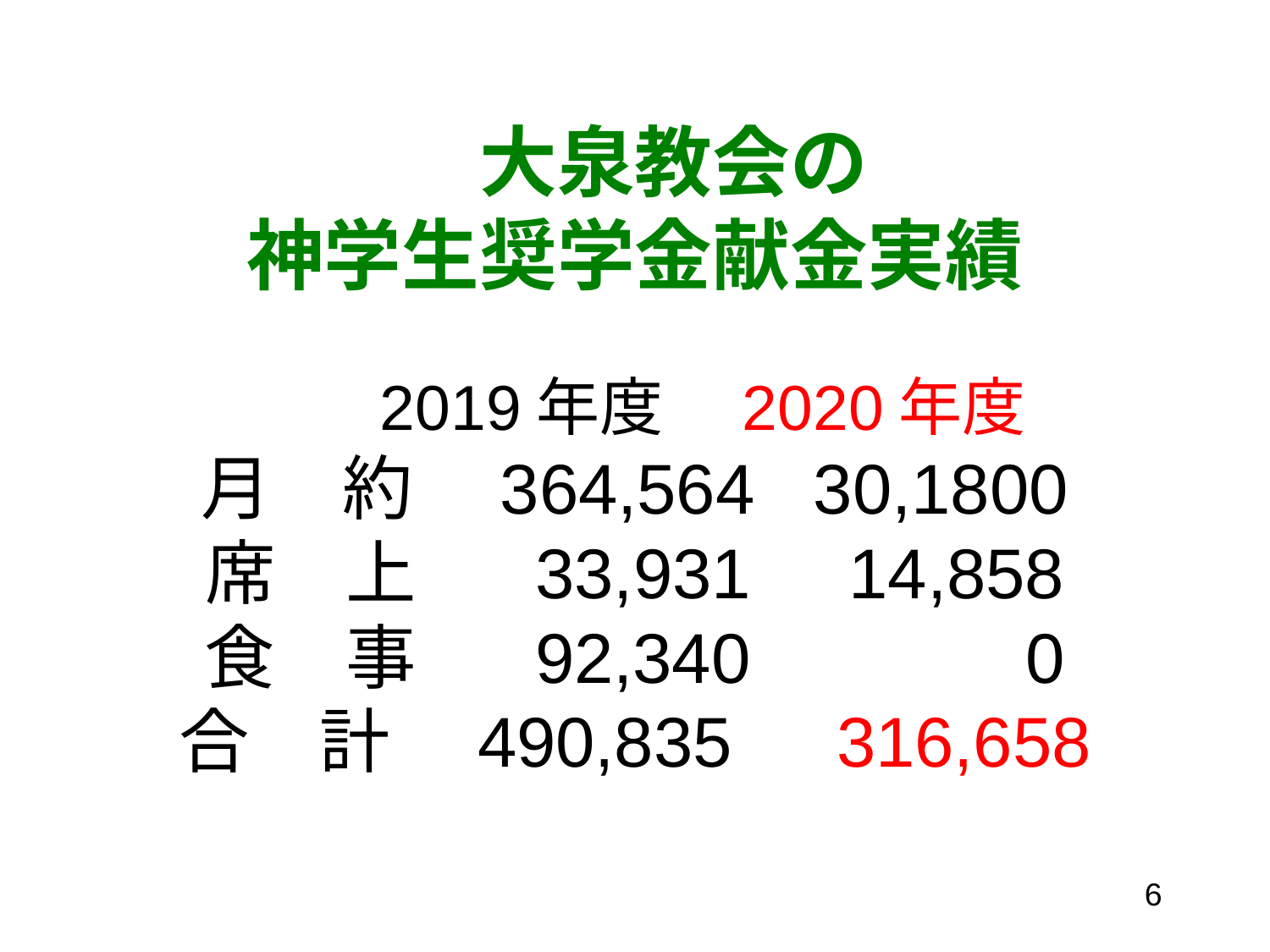

# 大泉教会の 神学生奨学金献金実績 2019年度　2020年度　 月　約　364,564   30,1800 席　上　  33,931     14,858 食　事　  92,340              0 合　計　490,835　316,658

6